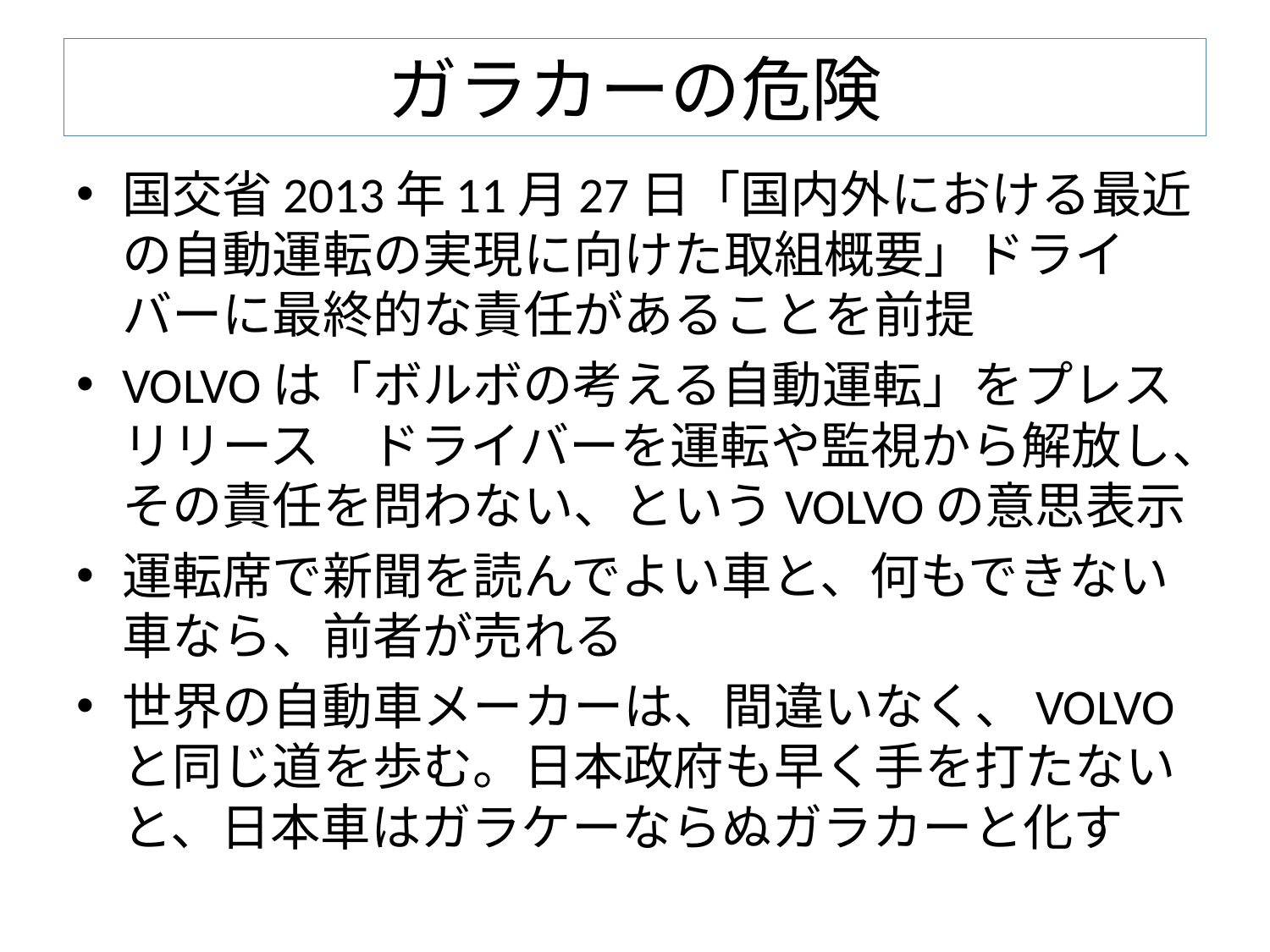

# ガラカーの危険
国交省2013年11月27日「国内外における最近の自動運転の実現に向けた取組概要」ドライバーに最終的な責任があることを前提
VOLVOは「ボルボの考える自動運転」をプレスリリース　ドライバーを運転や監視から解放し、その責任を問わない、というVOLVOの意思表示
運転席で新聞を読んでよい車と、何もできない車なら、前者が売れる
世界の自動車メーカーは、間違いなく、VOLVOと同じ道を歩む。日本政府も早く手を打たないと、日本車はガラケーならぬガラカーと化す